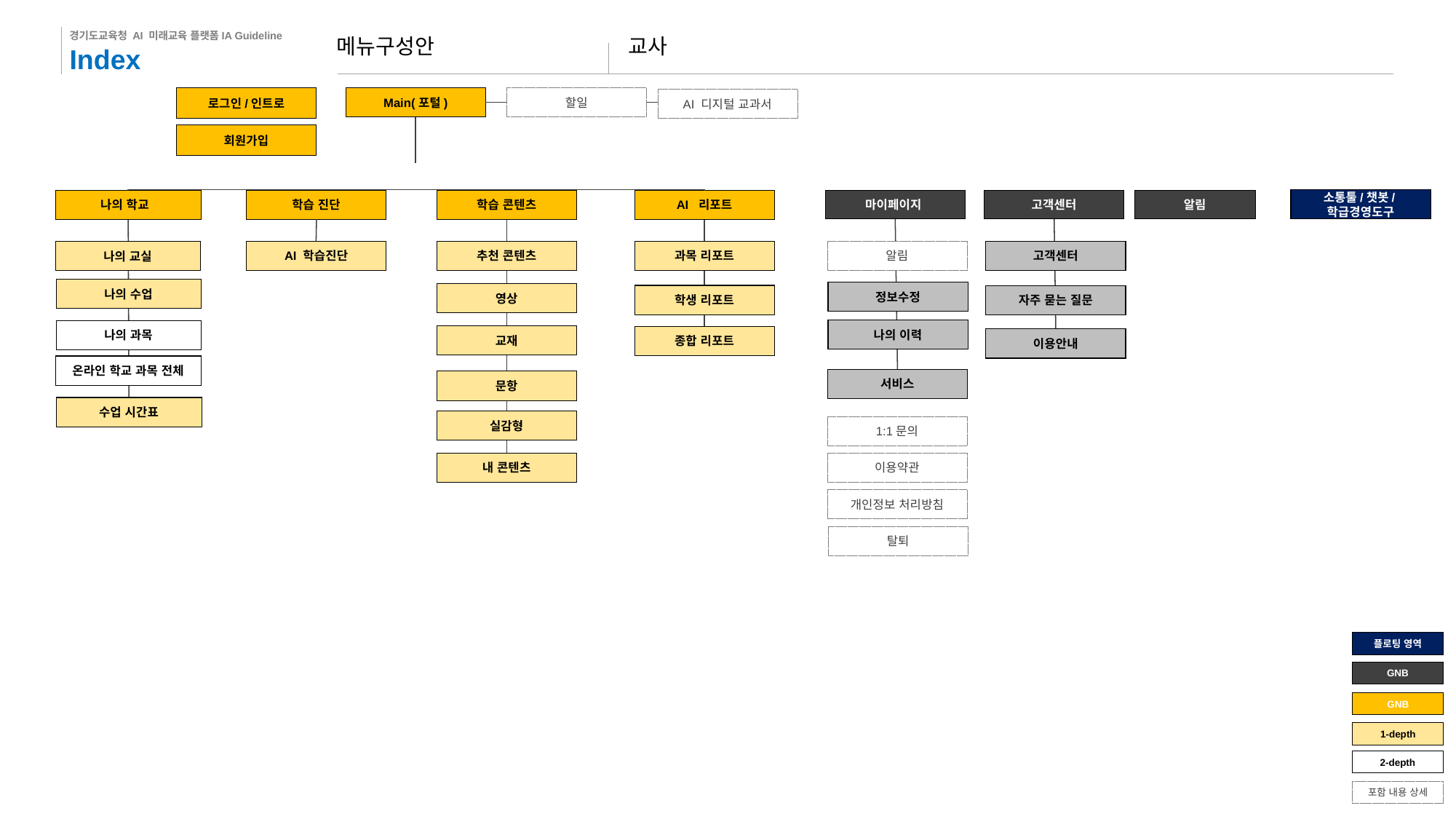

| Ver | Description |
| --- | --- |
| 3.1.0 | IA 업데이트 (AI 디지털 교과서, 온라인 학교) |
# 메뉴구성안
교사
로그인/인트로
회원가입
Main(포털)
할일
AI 디지털 교과서
소통툴/챗봇/학급경영도구
나의 학교
학습 진단
학습 콘텐츠
AI  리포트
마이페이지
고객센터
알림
AI 학습진단
추천 콘텐츠
과목 리포트
알림
고객센터
나의 교실
나의 수업
정보수정
영상
학생 리포트
자주 묻는 질문
나의 이력
나의 과목
교재
종합 리포트
이용안내
온라인 학교 과목 전체
서비스
문항
수업 시간표
실감형
1:1문의
이용약관
개인정보 처리방침
탈퇴
내 콘텐츠
플로팅 영역
GNB
GNB
1-depth
2-depth
포함 내용 상세